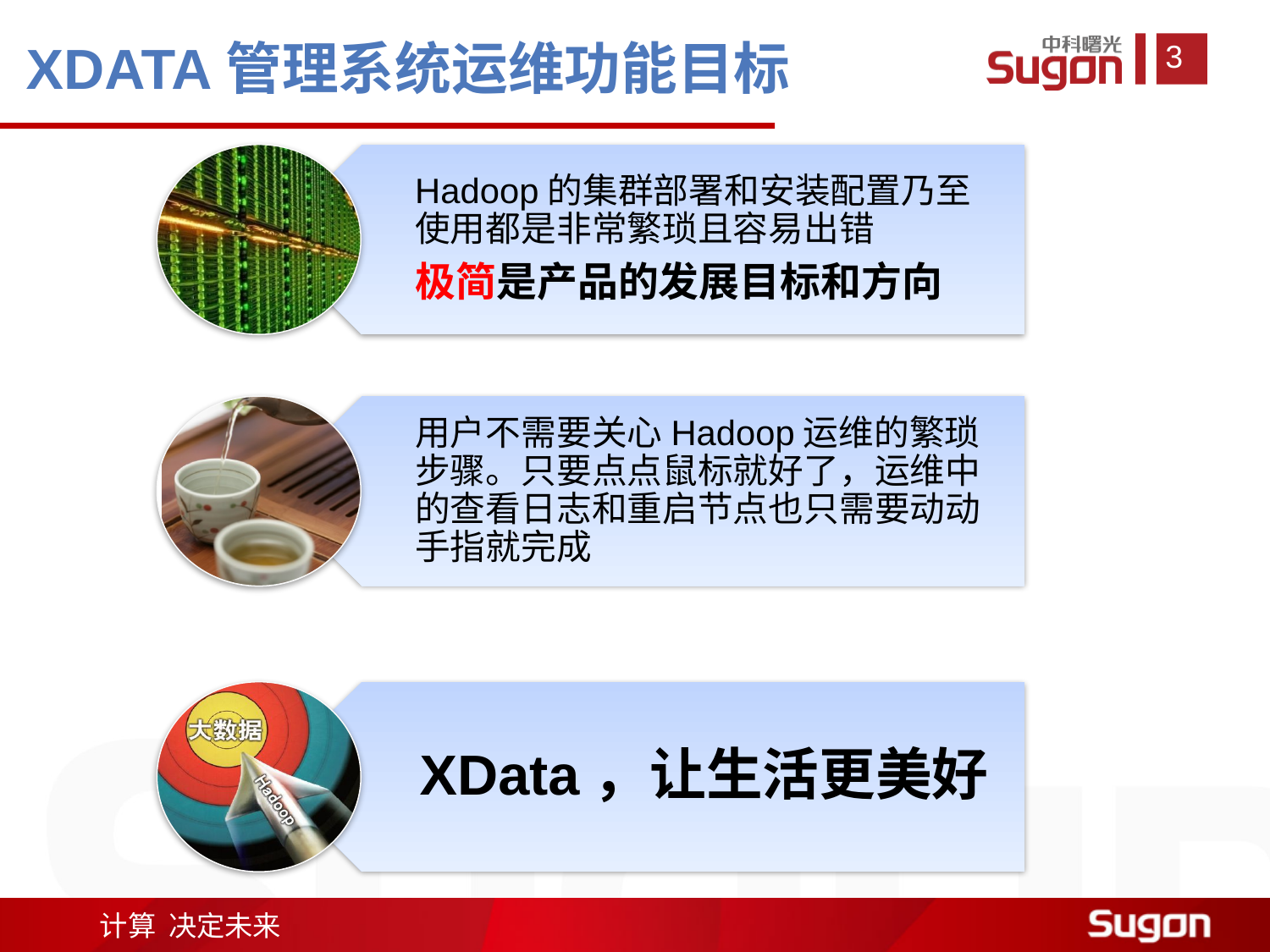

XData管理系统运维功能目标

Hadoop的集群部署和安装配置乃至使用都是非常繁琐且容易出错
极简是产品的发展目标和方向

用户不需要关心Hadoop运维的繁琐步骤。只要点点鼠标就好了，运维中的查看日志和重启节点也只需要动动手指就完成

XData，让生活更美好